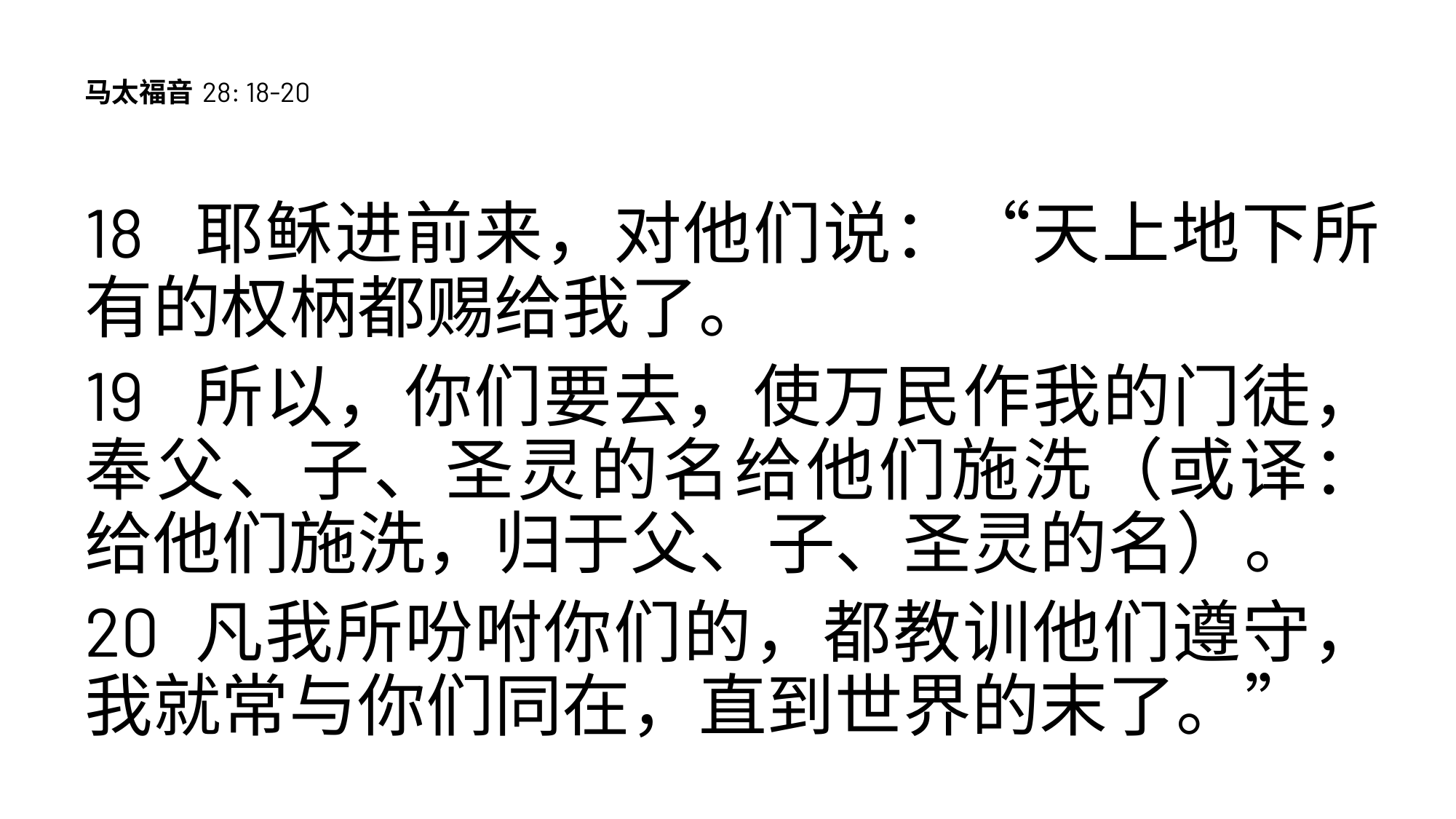

# 马太福音 28: 18-20
18	耶稣进前来，对他们说：“天上地下所有的权柄都赐给我了。
19	所以，你们要去，使万民作我的门徒，奉父、子、圣灵的名给他们施洗（或译：给他们施洗，归于父、子、圣灵的名）。
20	凡我所吩咐你们的，都教训他们遵守，我就常与你们同在，直到世界的末了。”